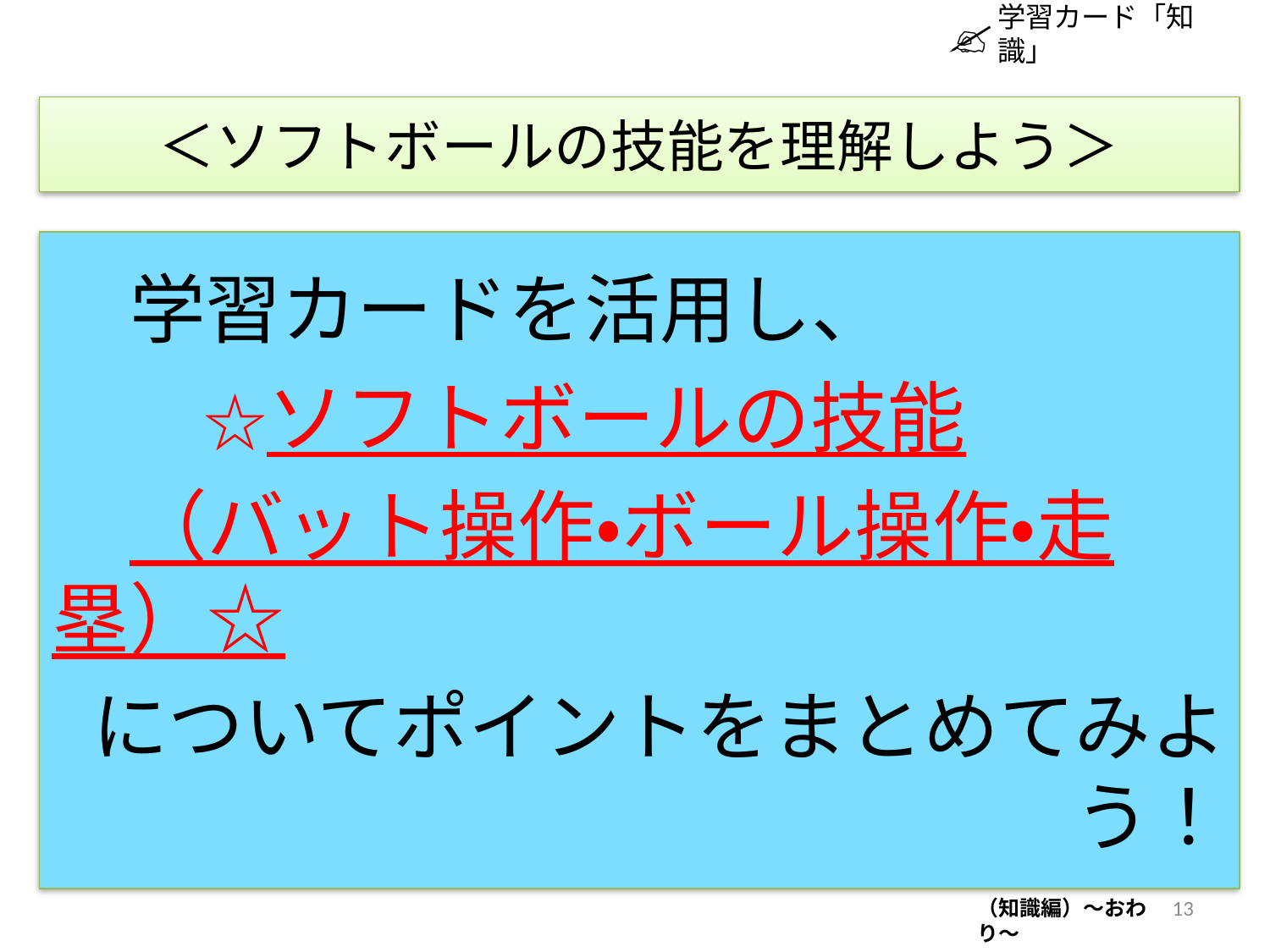

✍
学習カード「知識」
＜ソフトボールの技能を理解しよう＞
　学習カードを活用し、
　　☆ソフトボールの技能
　（バット操作・ボール操作・走塁）☆
についてポイントをまとめてみよう！
13
（知識編）～おわり～